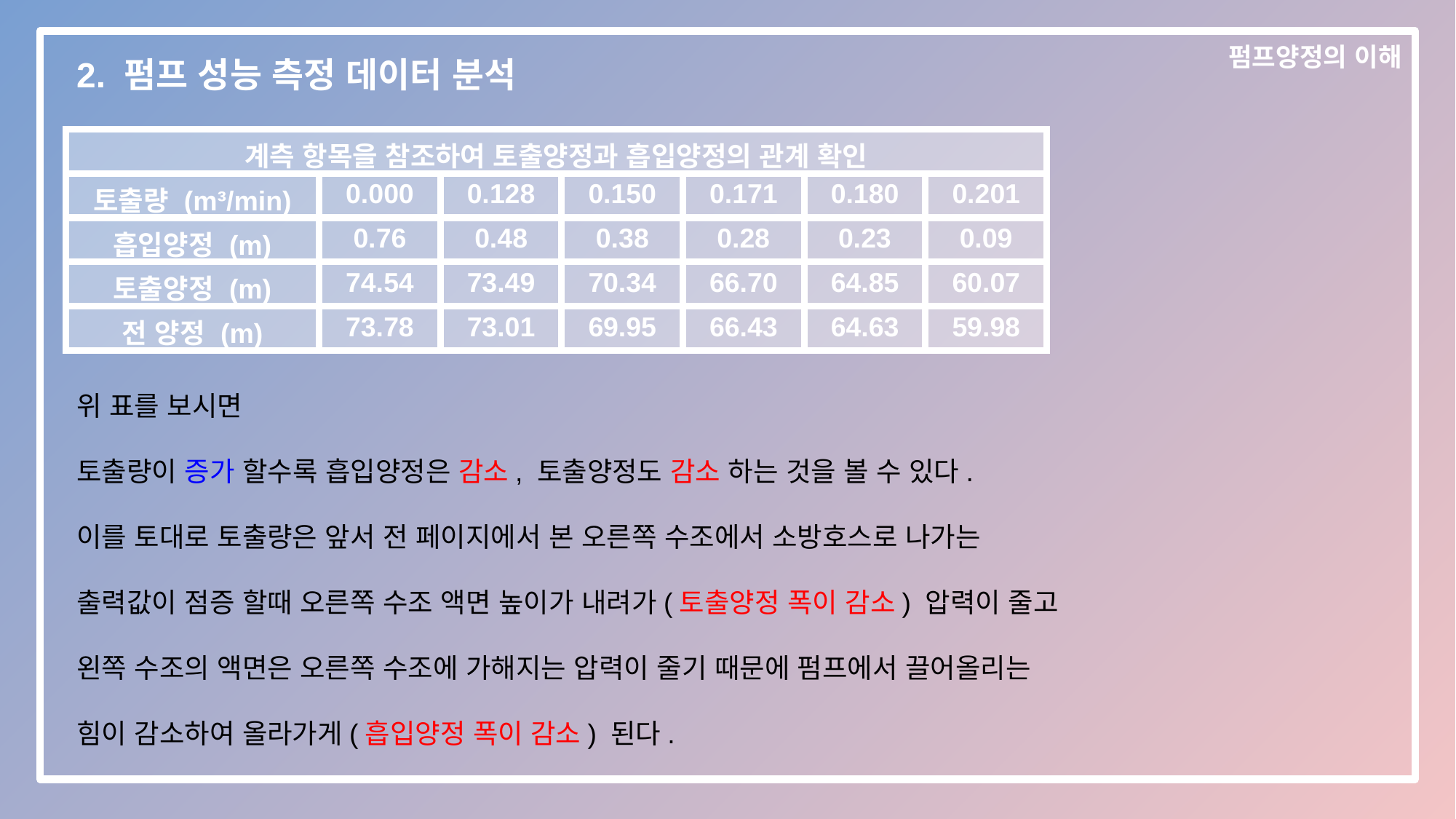

펌프양정의 이해
2. 펌프 성능 측정 데이터 분석
| 계측 항목을 참조하여 토출양정과 흡입양정의 관계 확인 |  |  |  |  |  |  |
| --- | --- | --- | --- | --- | --- | --- |
| 토출량 (m³/min) | 0.000 | 0.128 | 0.150 | 0.171 | 0.180 | 0.201 |
| 흡입양정 (m) | 0.76 | 0.48 | 0.38 | 0.28 | 0.23 | 0.09 |
| 토출양정 (m) | 74.54 | 73.49 | 70.34 | 66.70 | 64.85 | 60.07 |
| 전 양정 (m) | 73.78 | 73.01 | 69.95 | 66.43 | 64.63 | 59.98 |
위 표를 보시면

토출량이 증가 할수록 흡입양정은 감소, 토출양정도 감소 하는 것을 볼 수 있다.

이를 토대로 토출량은 앞서 전 페이지에서 본 오른쪽 수조에서 소방호스로 나가는

출력값이 점증 할때 오른쪽 수조 액면 높이가 내려가(토출양정 폭이 감소) 압력이 줄고

왼쪽 수조의 액면은 오른쪽 수조에 가해지는 압력이 줄기 때문에 펌프에서 끌어올리는

힘이 감소하여 올라가게(흡입양정 폭이 감소) 된다.